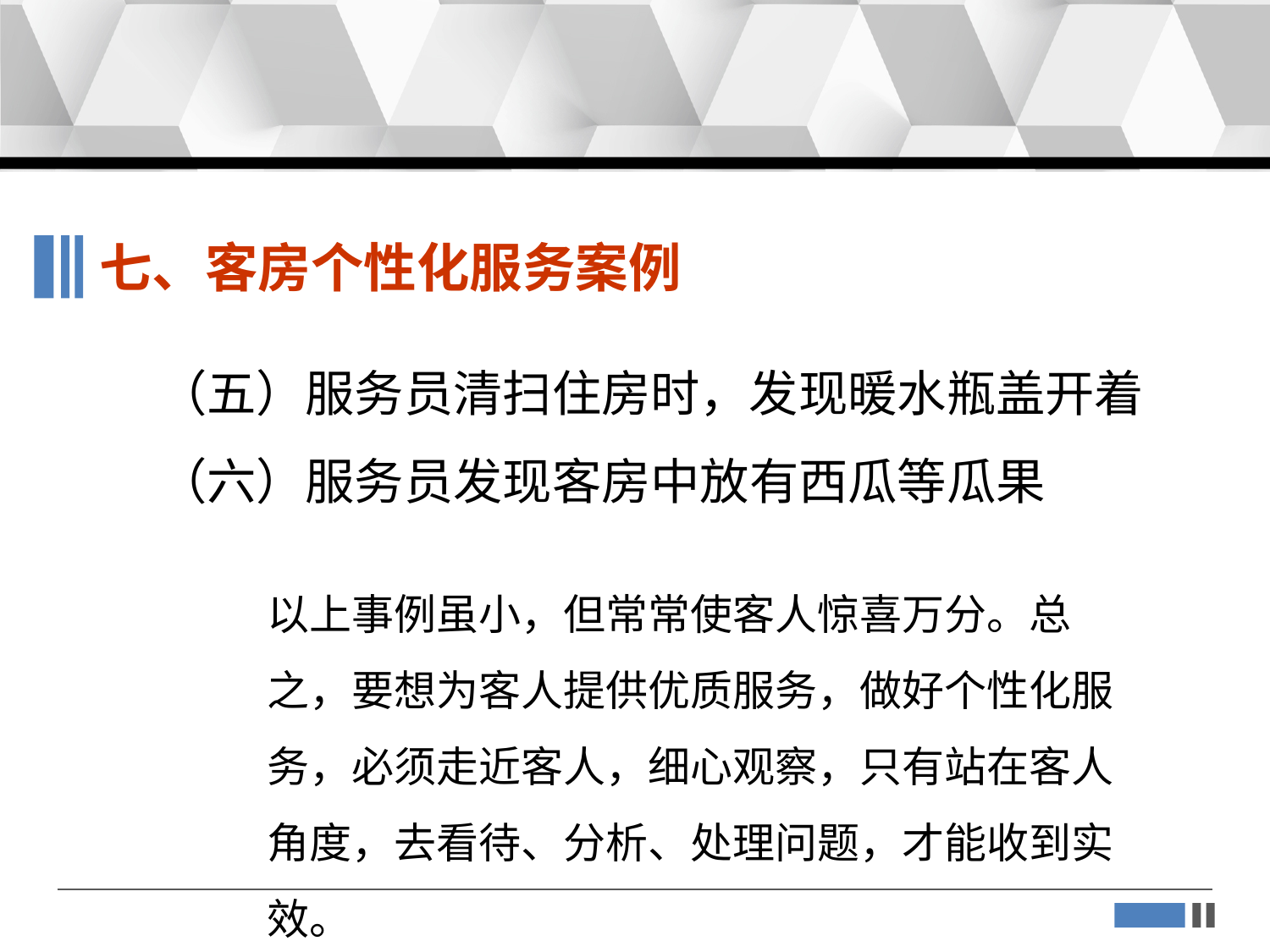

七、客房个性化服务案例

（五）服务员清扫住房时，发现暖水瓶盖开着
（六）服务员发现客房中放有西瓜等瓜果
以上事例虽小，但常常使客人惊喜万分。总之，要想为客人提供优质服务，做好个性化服务，必须走近客人，细心观察，只有站在客人角度，去看待、分析、处理问题，才能收到实效。